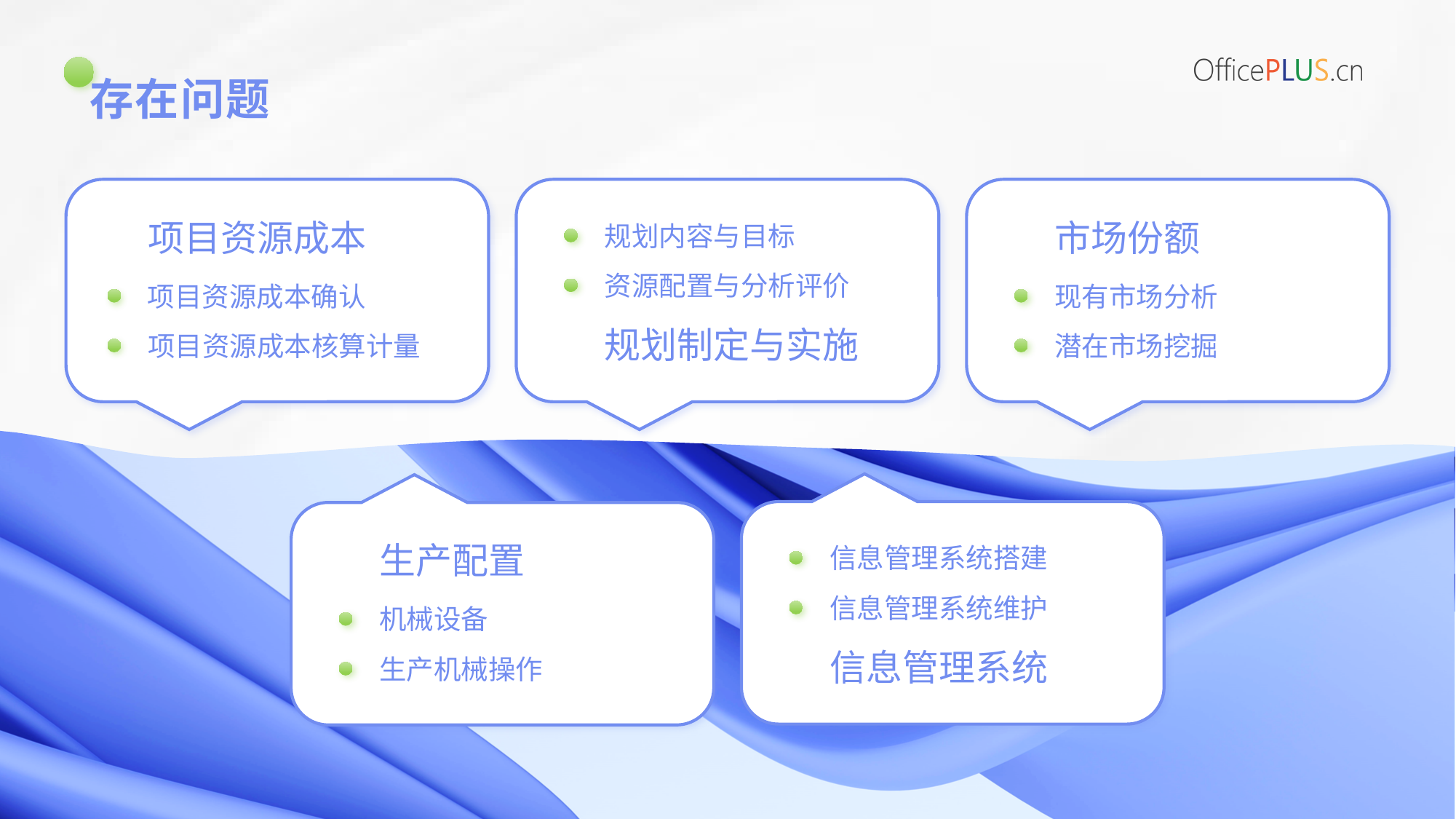

# 存在问题

项目资源成本
市场份额
规划内容与目标

资源配置与分析评价
项目资源成本确认
现有市场分析

规划制定与实施
项目资源成本核算计量
潜在市场挖掘

生产配置
信息管理系统搭建

信息管理系统维护
机械设备

信息管理系统
生产机械操作